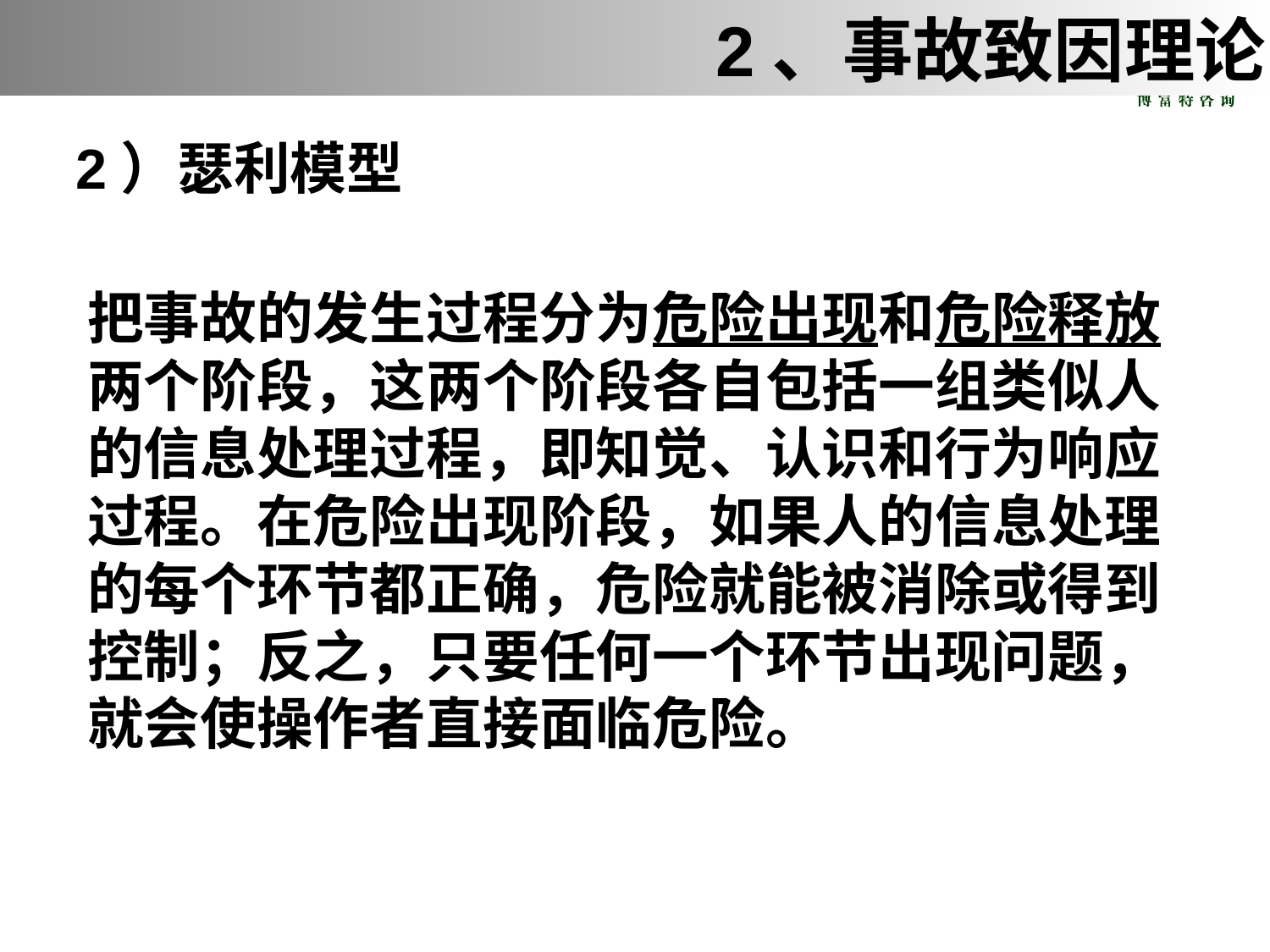

2、事故致因理论
2）瑟利模型
把事故的发生过程分为危险出现和危险释放两个阶段，这两个阶段各自包括一组类似人的信息处理过程，即知觉、认识和行为响应过程。在危险出现阶段，如果人的信息处理的每个环节都正确，危险就能被消除或得到控制；反之，只要任何一个环节出现问题，就会使操作者直接面临危险。